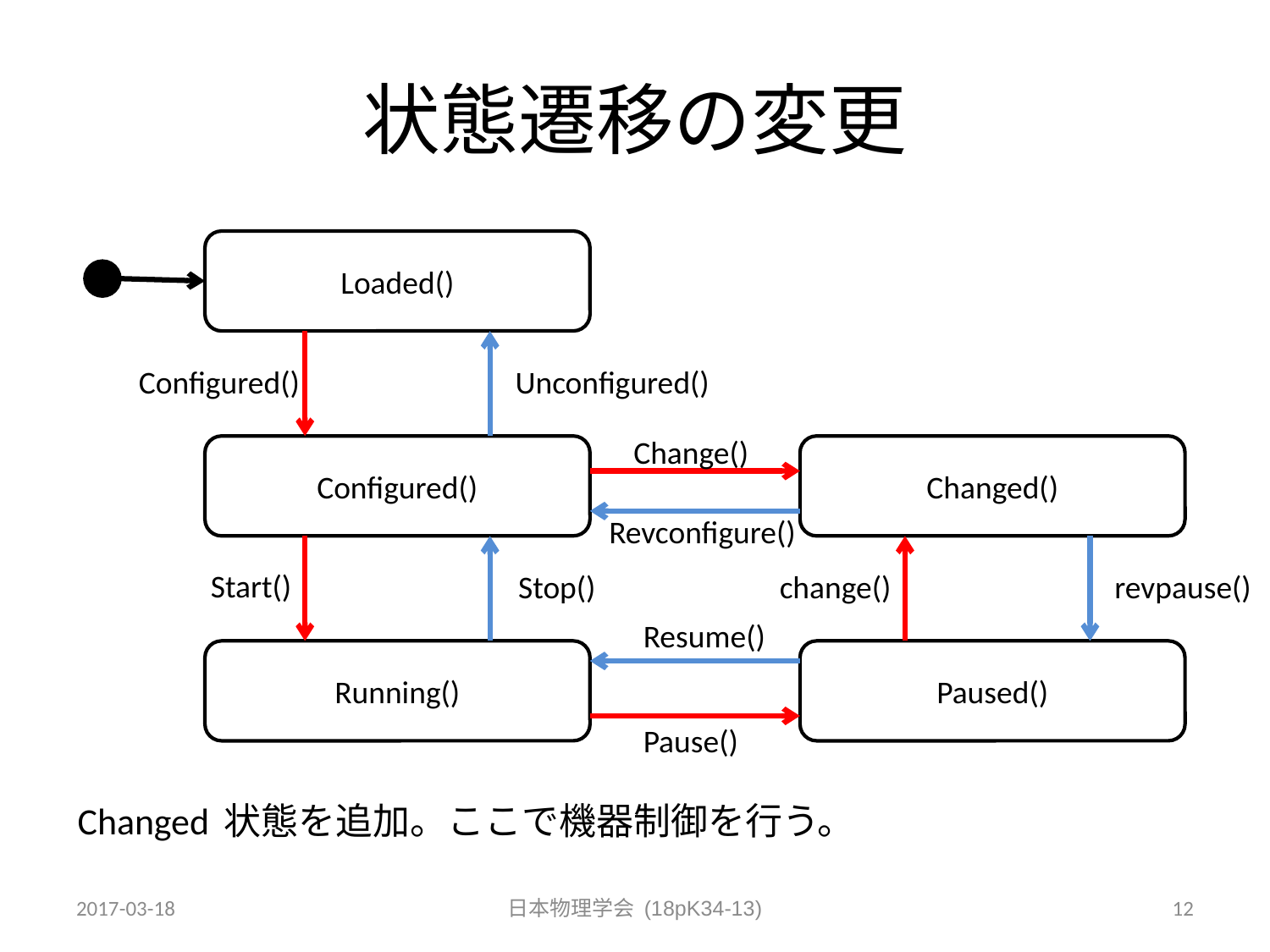

# 状態遷移の変更
Loaded()

Configured()
Unconfigured()
Change()
Configured()
Changed()
Revconfigure()
Start()
Stop()
change()
revpause()
Resume()
Running()
Paused()
Pause()
Changed 状態を追加。ここで機器制御を行う。
2017-03-18
日本物理学会 (18pK34-13)
12